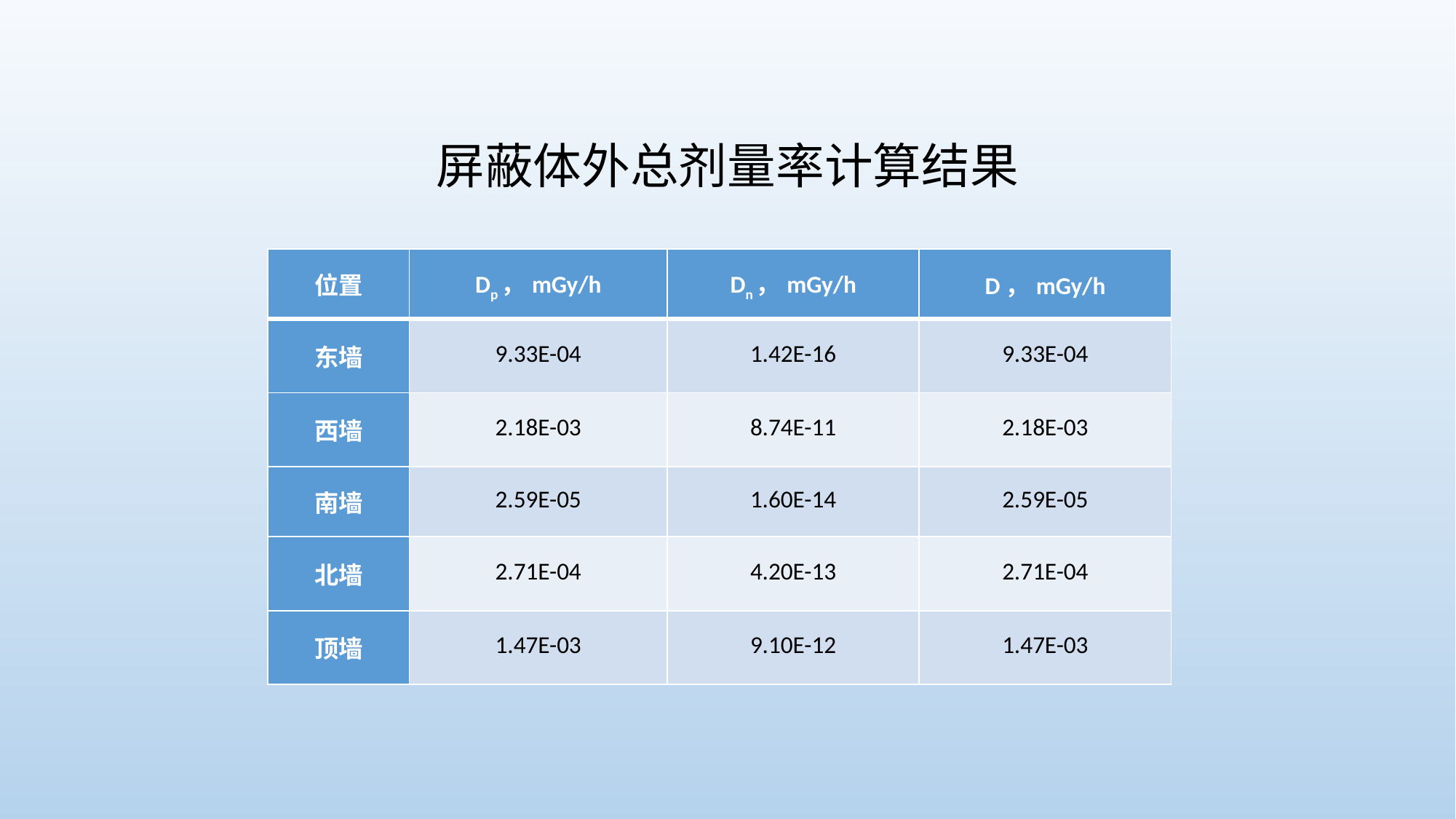

屏蔽体外总剂量率计算结果
| 位置 | Dp，mGy/h | Dn，mGy/h | D，mGy/h |
| --- | --- | --- | --- |
| 东墙 | 9.33E-04 | 1.42E-16 | 9.33E-04 |
| 西墙 | 2.18E-03 | 8.74E-11 | 2.18E-03 |
| 南墙 | 2.59E-05 | 1.60E-14 | 2.59E-05 |
| 北墙 | 2.71E-04 | 4.20E-13 | 2.71E-04 |
| 顶墙 | 1.47E-03 | 9.10E-12 | 1.47E-03 |